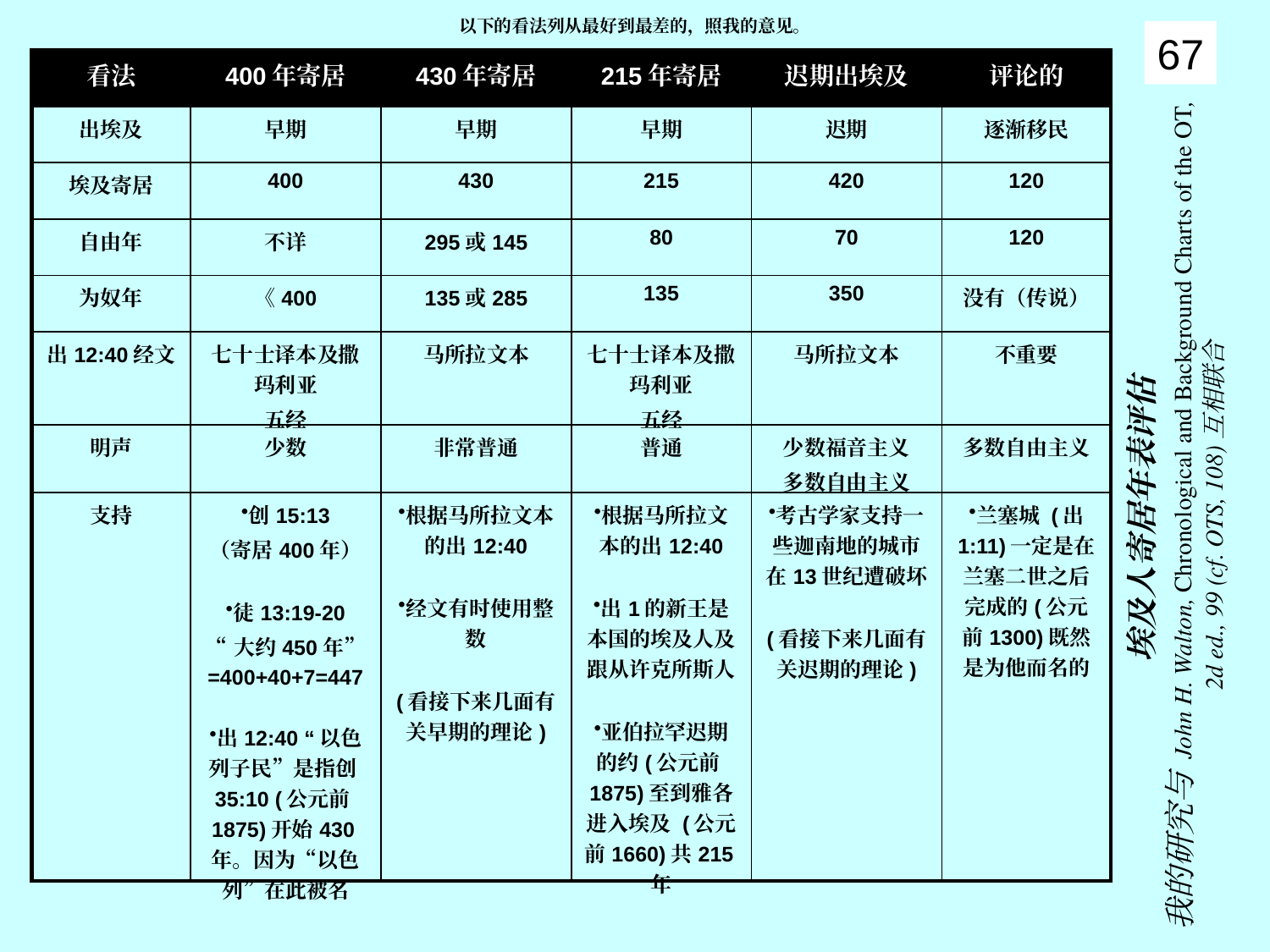

以下的看法列从最好到最差的，照我的意见。
67
| 看法 | 400年寄居 | 430年寄居 | 215年寄居 | 迟期出埃及 | 评论的 |
| --- | --- | --- | --- | --- | --- |
| 出埃及 | 早期 | 早期 | 早期 | 迟期 | 逐渐移民 |
| 埃及寄居 | 400 | 430 | 215 | 420 | 120 |
| 自由年 | 不详 | 295或145 | 80 | 70 | 120 |
| 为奴年 | 《400 | 135或285 | 135 | 350 | 没有（传说） |
| 出12:40经文 | 七十士译本及撒玛利亚 五经 | 马所拉文本 | 七十士译本及撒玛利亚 五经 | 马所拉文本 | 不重要 |
| 明声 | 少数 | 非常普通 | 普通 | 少数福音主义 多数自由主义 | 多数自由主义 |
| 支持 | 创15:13 （寄居400年） 徒13:19-20 “大约450年” =400+40+7=447 出12:40 “以色列子民”是指创35:10 (公元前1875)开始430年。因为“以色列”在此被名 | 根据马所拉文本的出12:40   经文有时使用整数   (看接下来几面有关早期的理论) | 根据马所拉文本的出12:40   出1的新王是本国的埃及人及跟从许克所斯人   亚伯拉罕迟期的约(公元前1875)至到雅各进入埃及 (公元前1660)共215年 | 考古学家支持一些迦南地的城市在13世纪遭破坏   (看接下来几面有关迟期的理论) | 兰塞城 (出 1:11)一定是在兰塞二世之后完成的(公元前1300)既然是为他而名的 |
# 埃及人寄居年表评估 我的研究与 John H. Walton, Chronological and Background Charts of the OT, 2d ed., 99 (cf. OTS, 108)互相联合